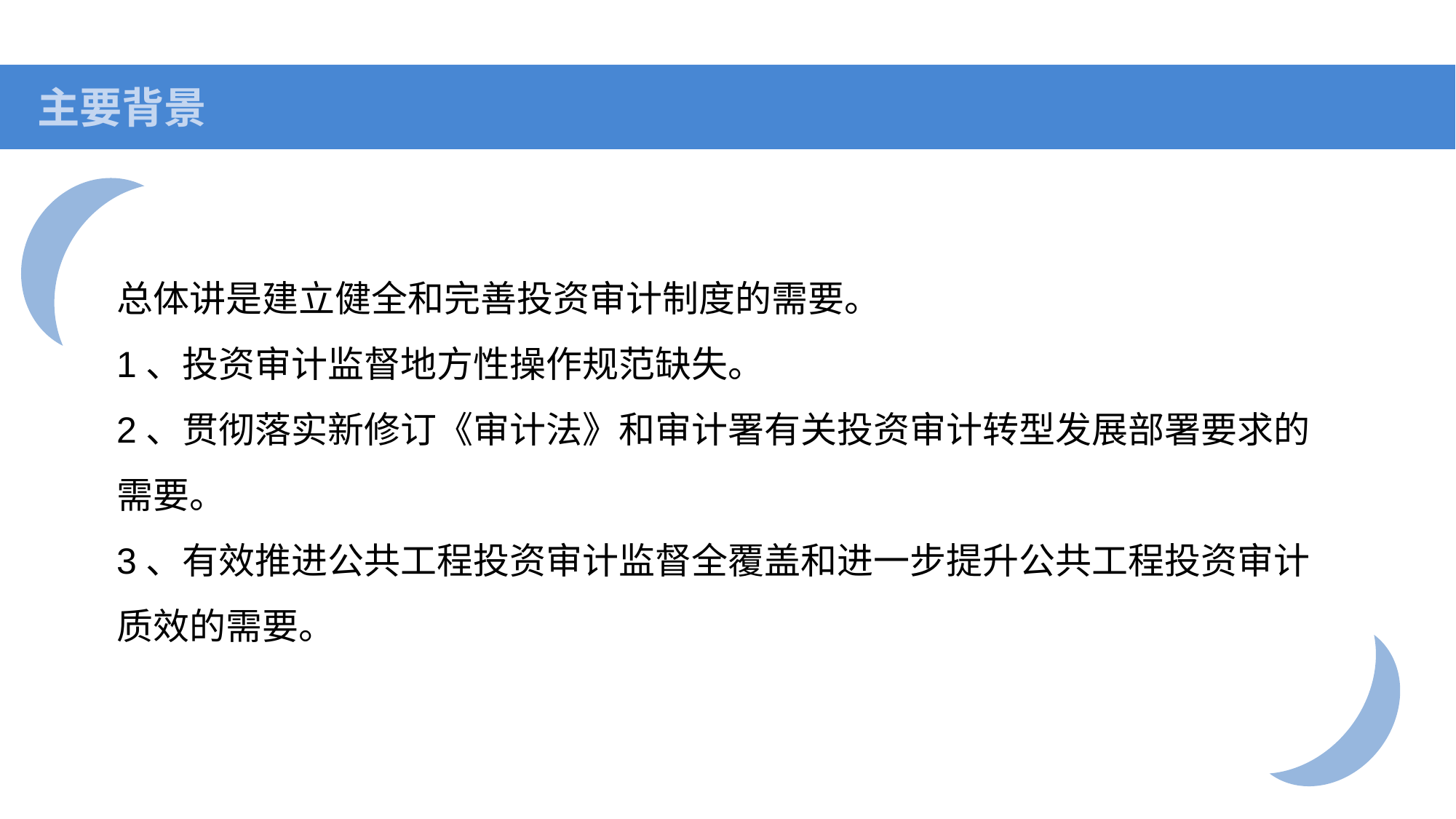

主要背景

总体讲是建立健全和完善投资审计制度的需要。
1、投资审计监督地方性操作规范缺失。
2、贯彻落实新修订《审计法》和审计署有关投资审计转型发展部署要求的需要。
3、有效推进公共工程投资审计监督全覆盖和进一步提升公共工程投资审计质效的需要。